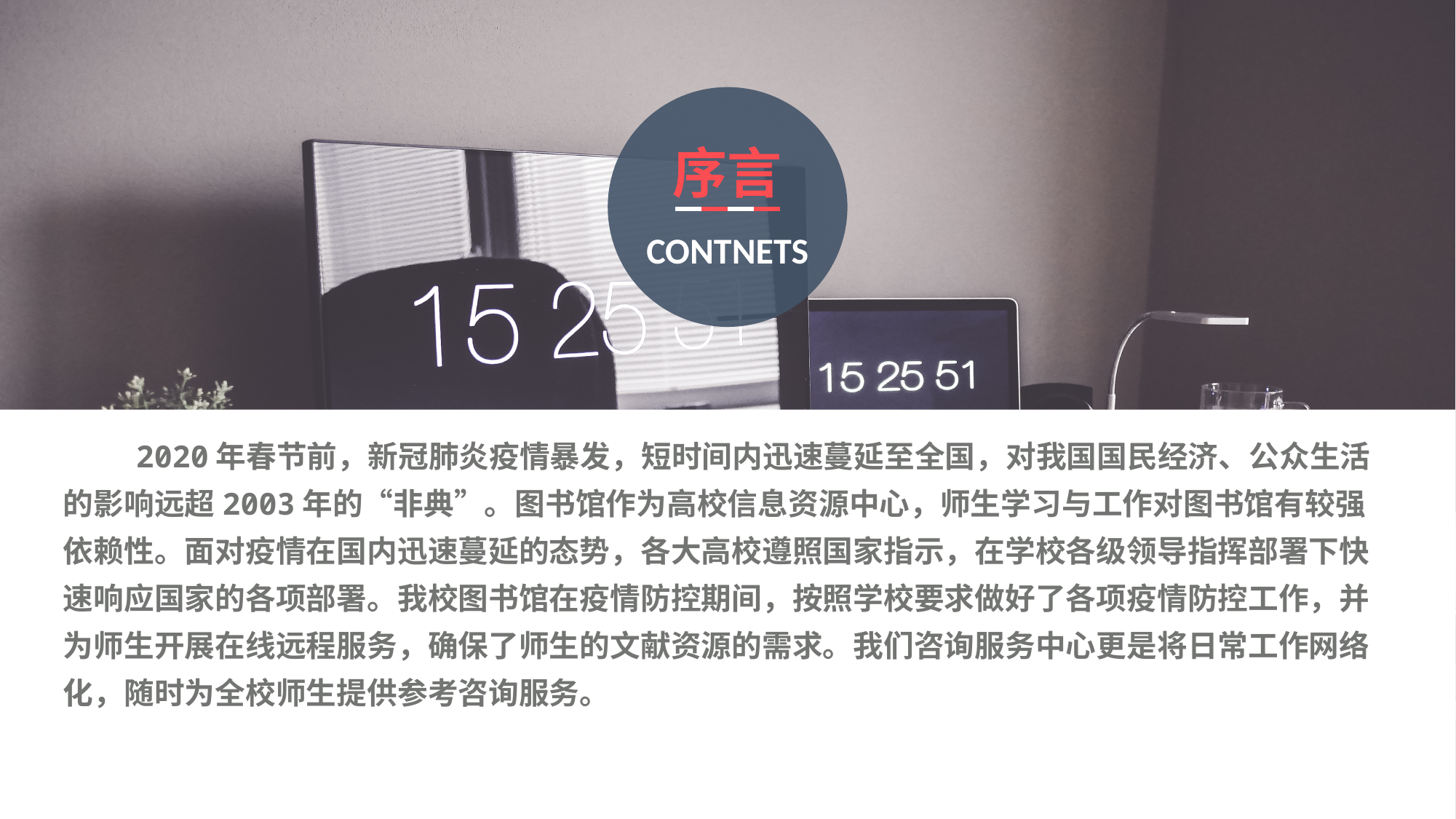

序言
CONTNETS

    2020年春节前，新冠肺炎疫情暴发，短时间内迅速蔓延至全国，对我国国民经济、公众生活的影响远超2003年的“非典”。图书馆作为高校信息资源中心，师生学习与工作对图书馆有较强依赖性。面对疫情在国内迅速蔓延的态势，各大高校遵照国家指示，在学校各级领导指挥部署下快速响应国家的各项部署。我校图书馆在疫情防控期间，按照学校要求做好了各项疫情防控工作，并为师生开展在线远程服务，确保了师生的文献资源的需求。我们咨询服务中心更是将日常工作网络化，随时为全校师生提供参考咨询服务。